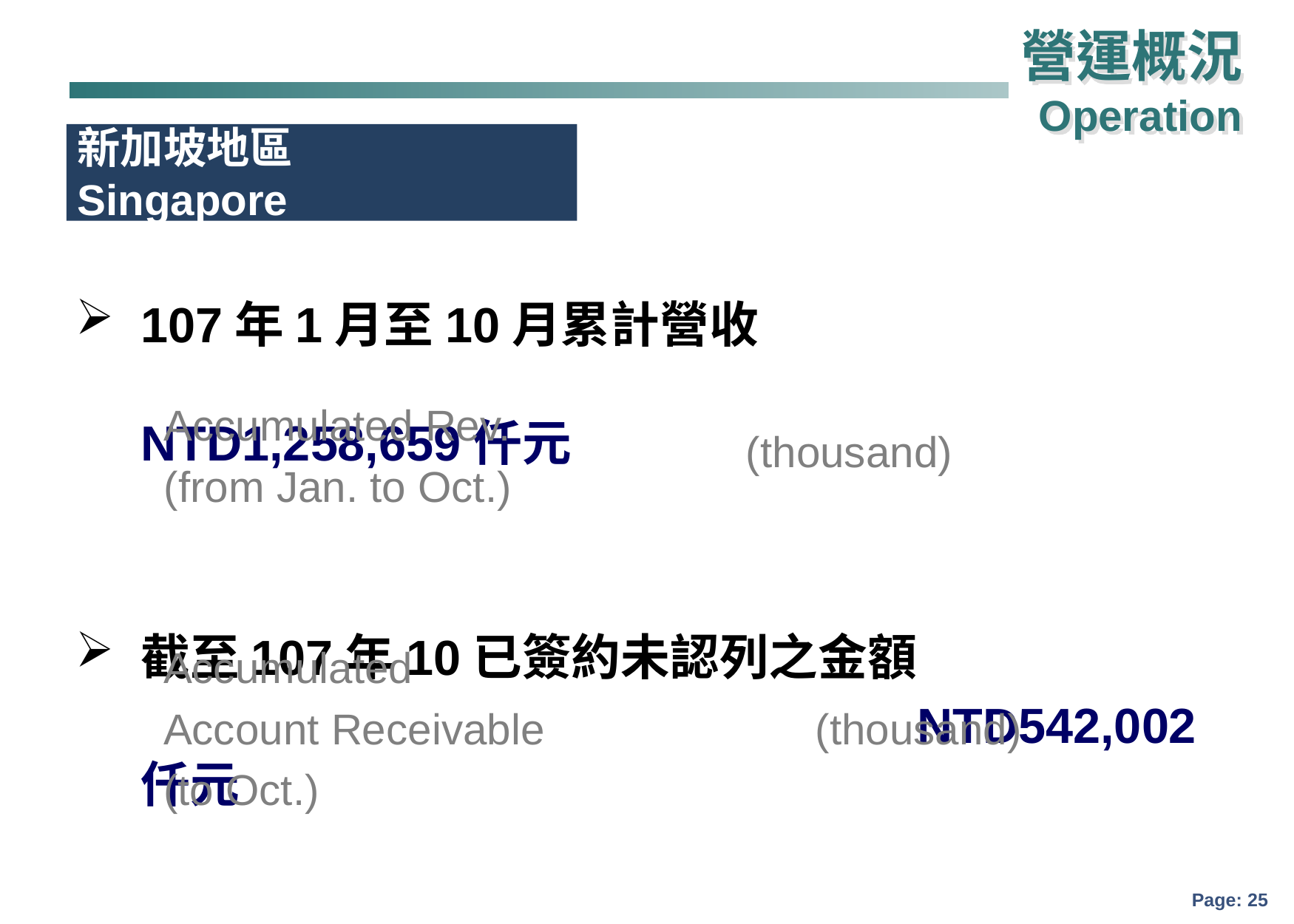

營運概況
Operation

新加坡地區
Singapore

107年1月至10月累計營收                                    								NTD1,258,659仟元

截至107年10已簽約未認列之金額
								NTD542,002仟元

Accumulated Rev.
(from Jan. to Oct.)
(thousand)
Accumulated
Account Receivable
(to Oct.)
(thousand)
Page: 25